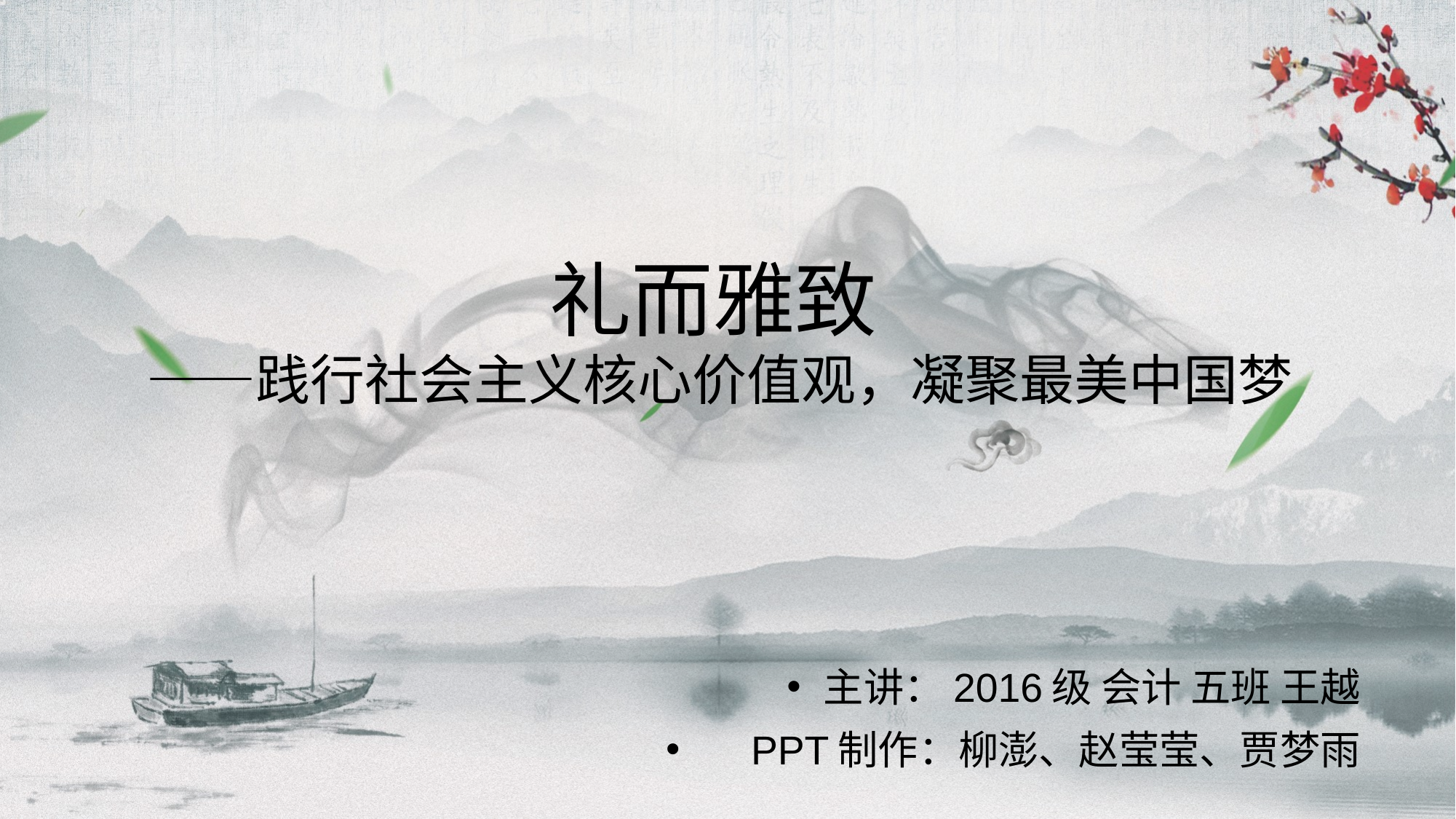

# 礼而雅致 ——践行社会主义核心价值观，凝聚最美中国梦

主讲：2016级 会计 五班 王越
     PPT制作：柳澎、赵莹莹、贾梦雨